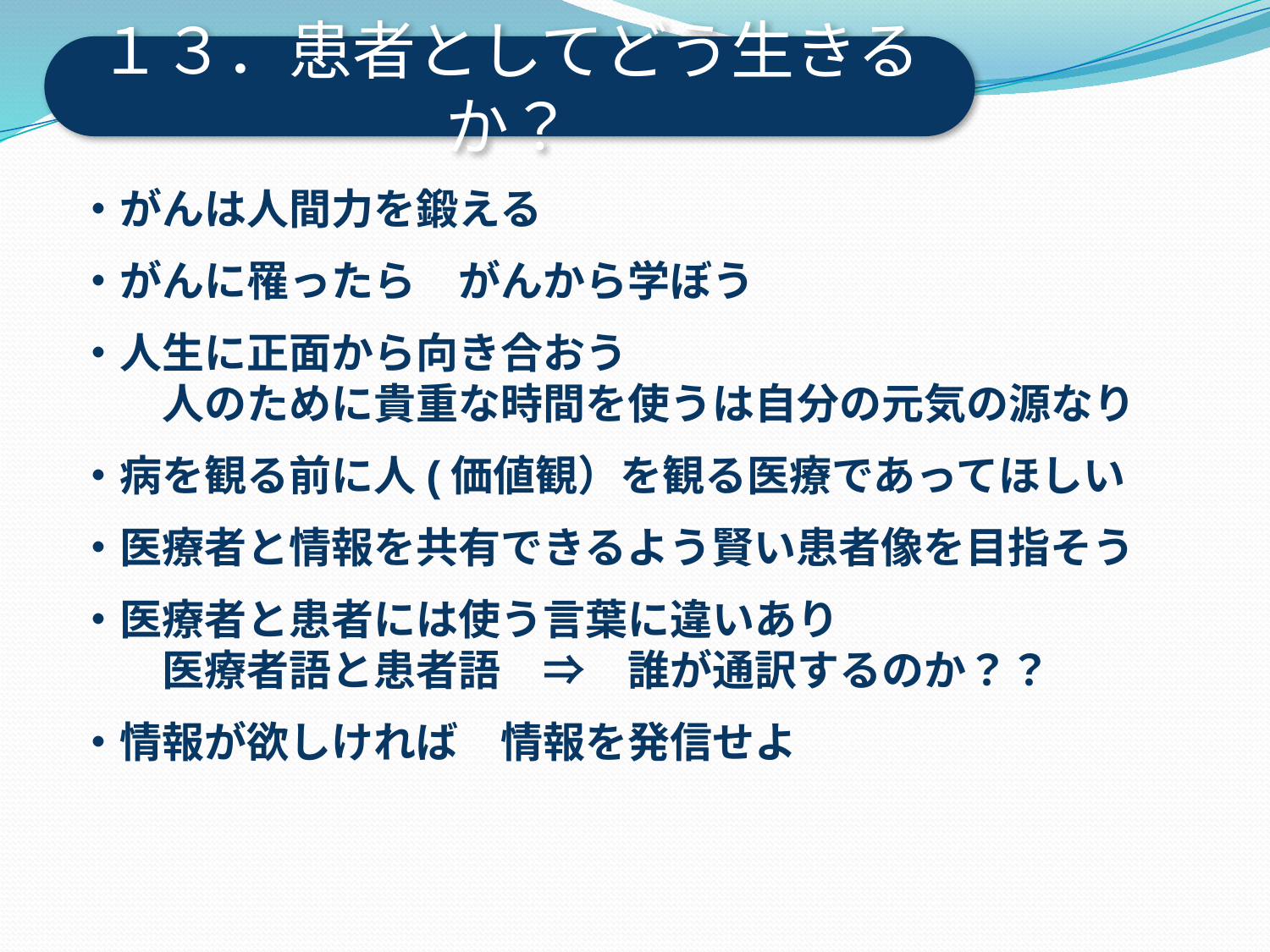

１３．患者としてどう生きるか？
・がんは人間力を鍛える
・がんに罹ったら　がんから学ぼう
・人生に正面から向き合おう
　　人のために貴重な時間を使うは自分の元気の源なり
・病を観る前に人(価値観）を観る医療であってほしい
・医療者と情報を共有できるよう賢い患者像を目指そう
・医療者と患者には使う言葉に違いあり
　　医療者語と患者語　⇒　誰が通訳するのか？？
・情報が欲しければ　情報を発信せよ